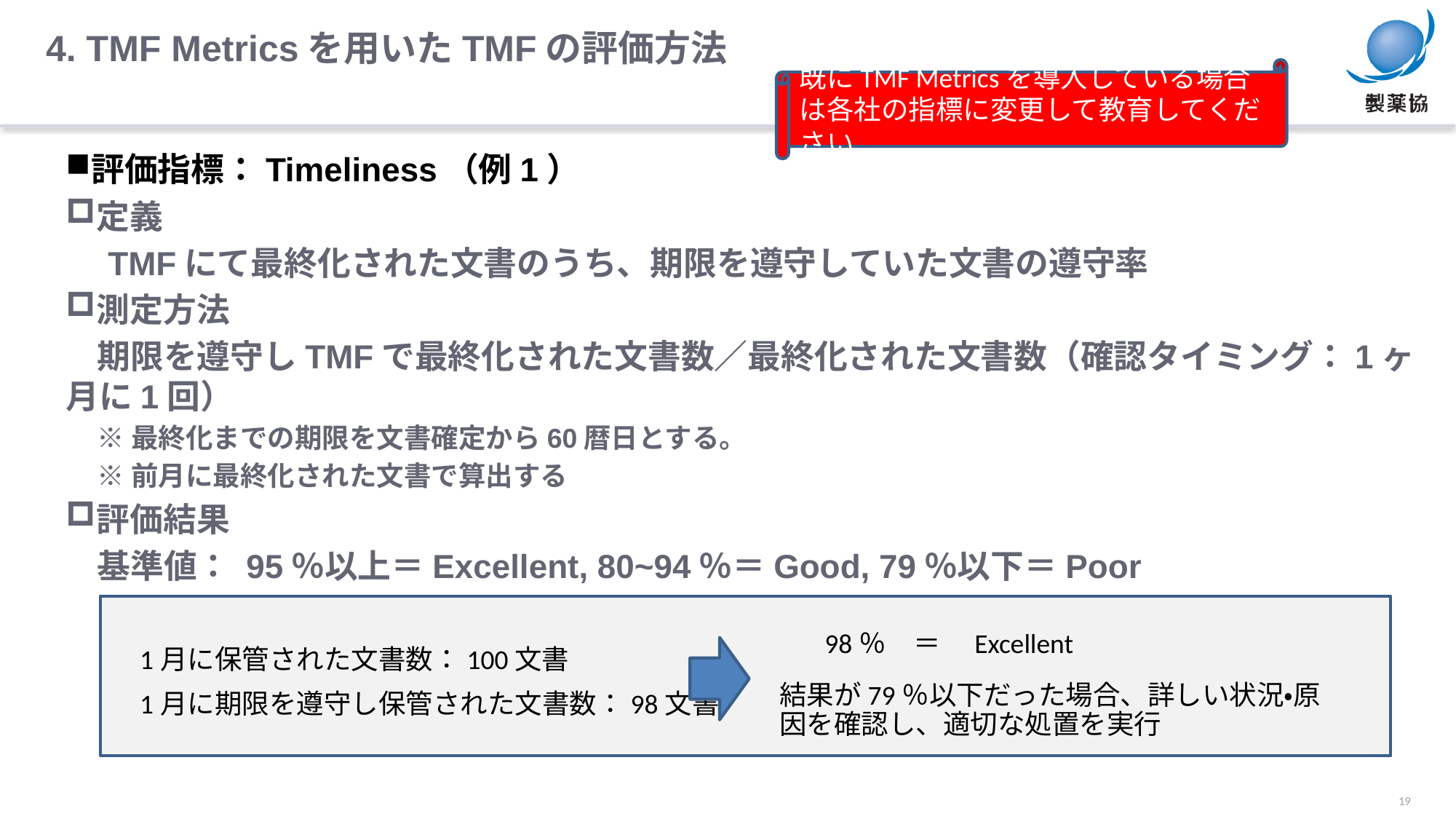

4. TMF Metricsを用いたTMFの評価方法
既にTMF Metricsを導入している場合は各社の指標に変更して教育してください
評価指標：Timeliness（例1）
定義
TMFにて最終化された文書のうち、期限を遵守していた文書の遵守率
測定方法
期限を遵守しTMFで最終化された文書数／最終化された文書数（確認タイミング：1ヶ月に1回）
※最終化までの期限を文書確定から60暦日とする。
※前月に最終化された文書で算出する
評価結果
基準値： 95％以上＝Excellent, 80~94％＝Good, 79％以下＝Poor

98％　＝　Excellent

1月に保管された文書数：100文書
1月に期限を遵守し保管された文書数：98文書
結果が79％以下だった場合、詳しい状況・原因を確認し、適切な処置を実行
19